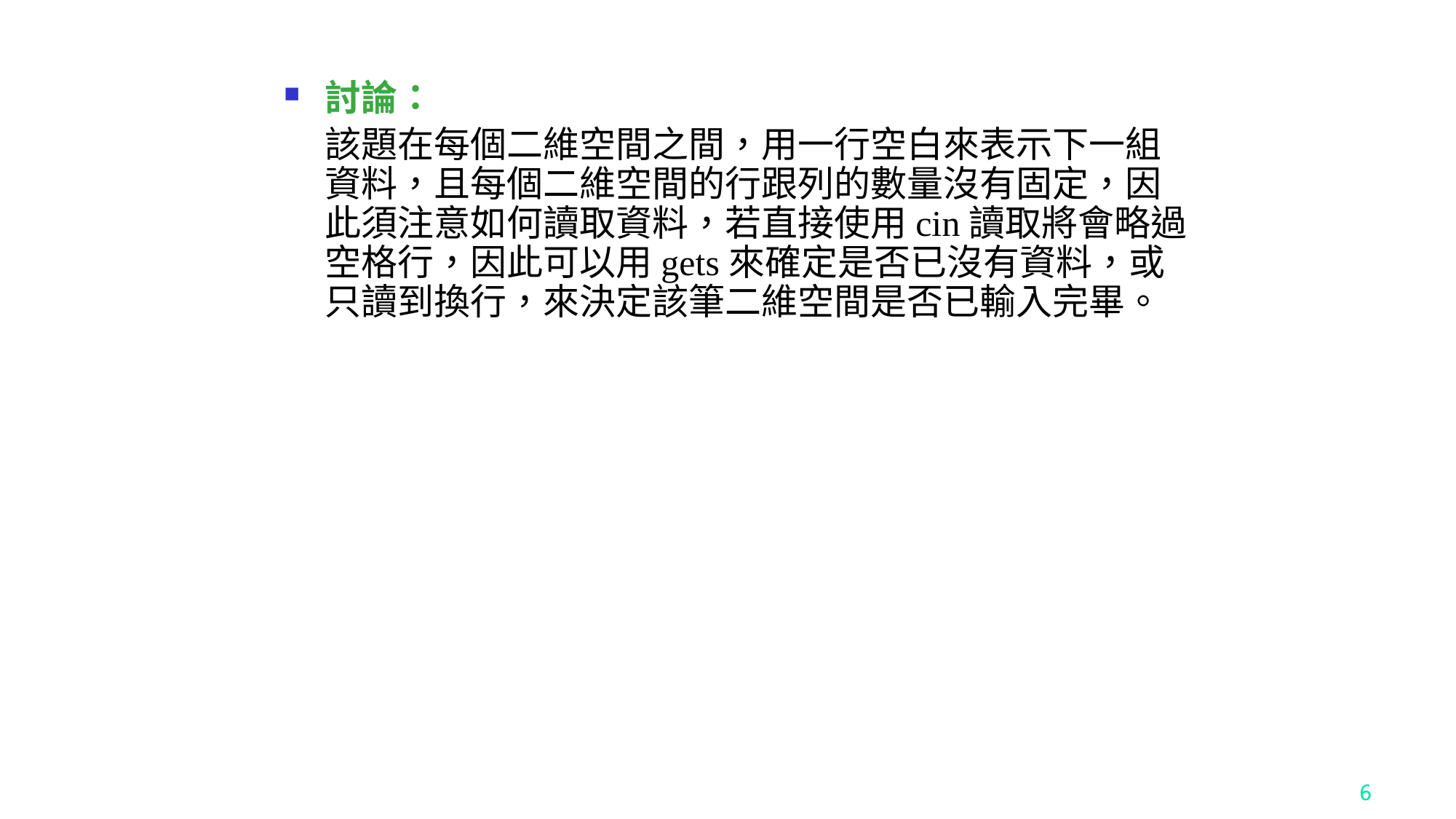

討論：
	該題在每個二維空間之間，用一行空白來表示下一組資料，且每個二維空間的行跟列的數量沒有固定，因此須注意如何讀取資料，若直接使用cin讀取將會略過空格行，因此可以用gets來確定是否已沒有資料，或只讀到換行，來決定該筆二維空間是否已輸入完畢。
6